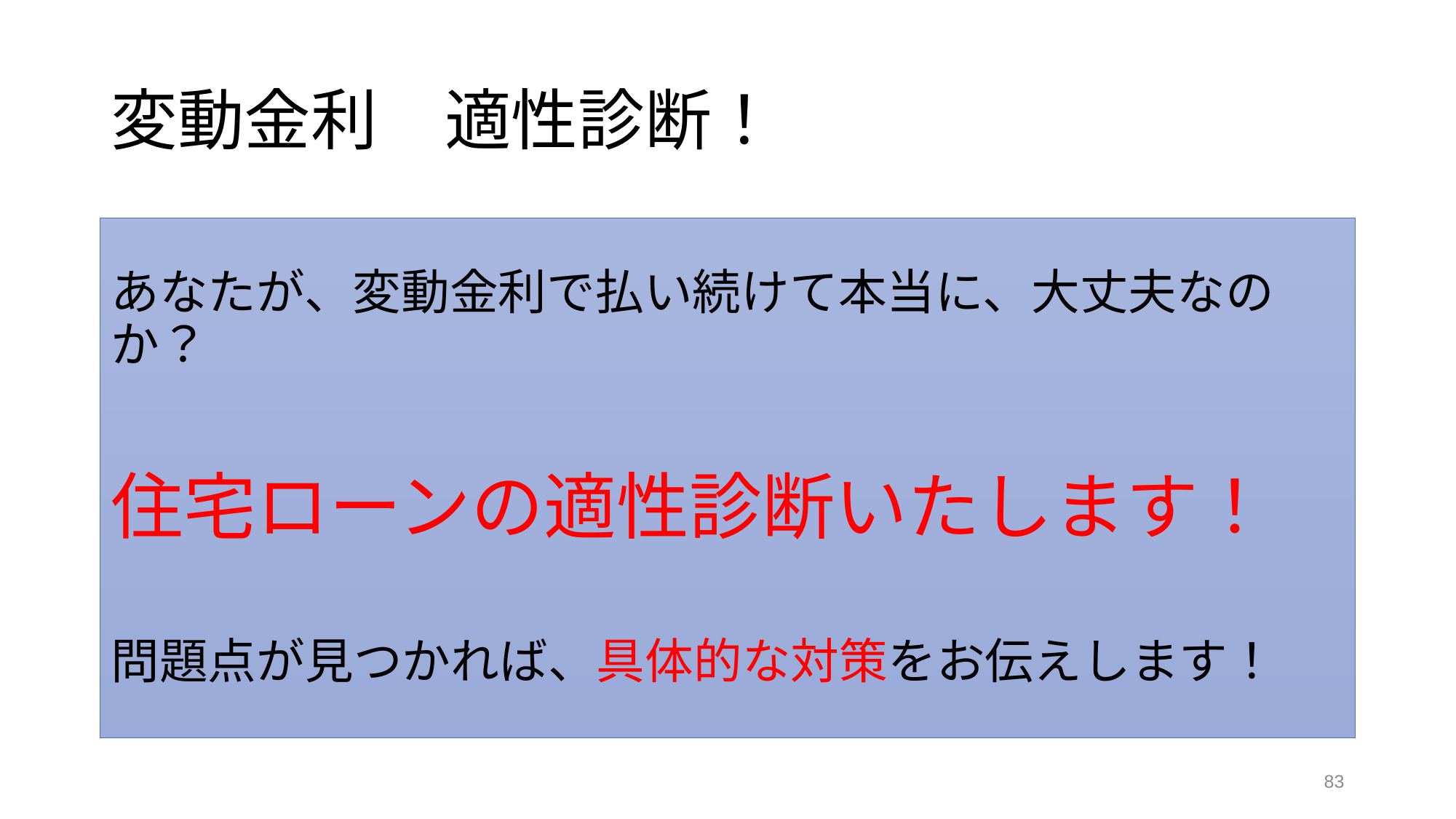

# 変動金利　適性診断！

あなたが、変動金利で払い続けて本当に、大丈夫なのか？

住宅ローンの適性診断いたします！

問題点が見つかれば、具体的な対策をお伝えします！
83